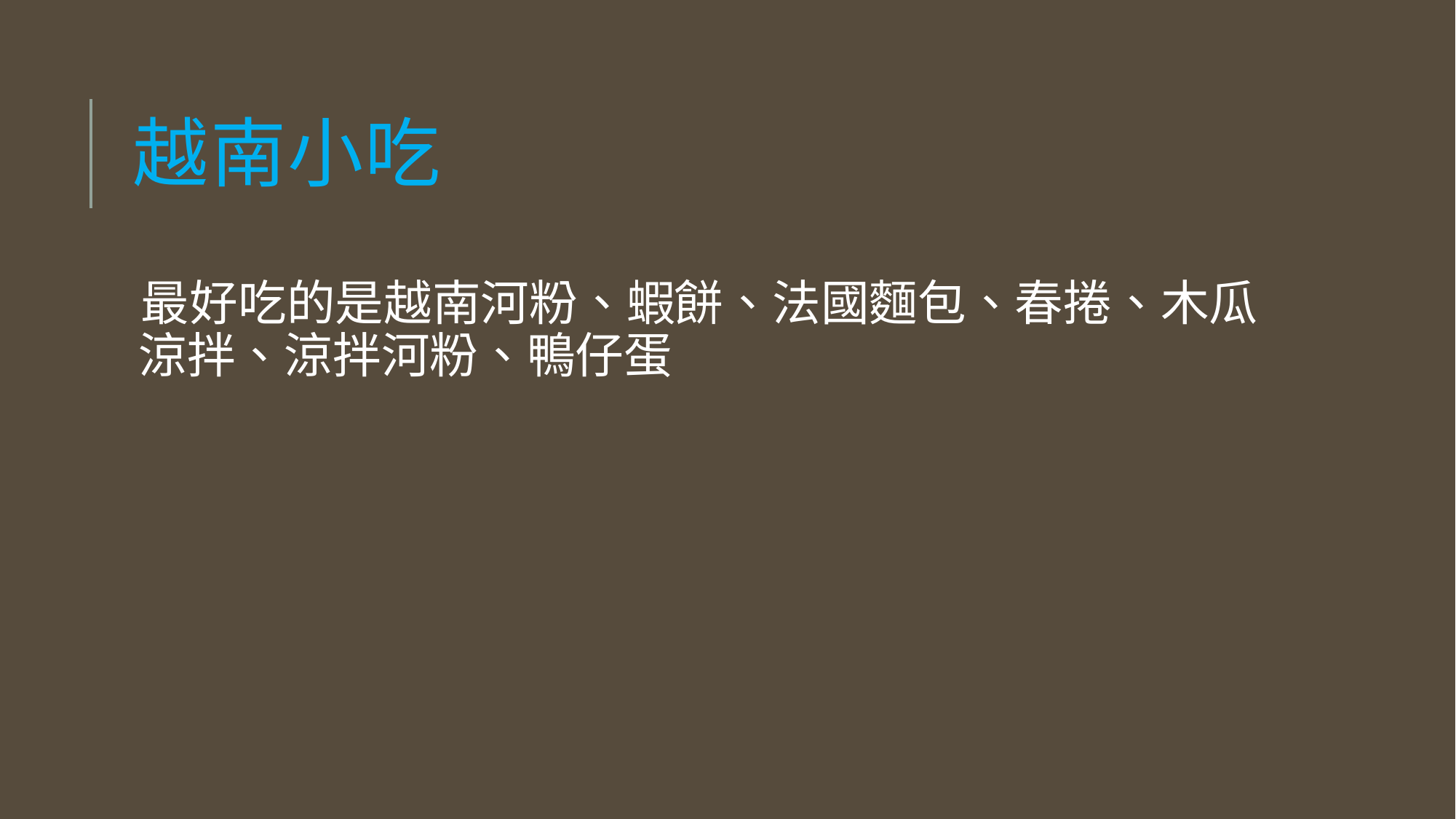

# 越南小吃
最好吃的是越南河粉、蝦餅、法國麵包、春捲、木瓜涼拌、涼拌河粉、鴨仔蛋